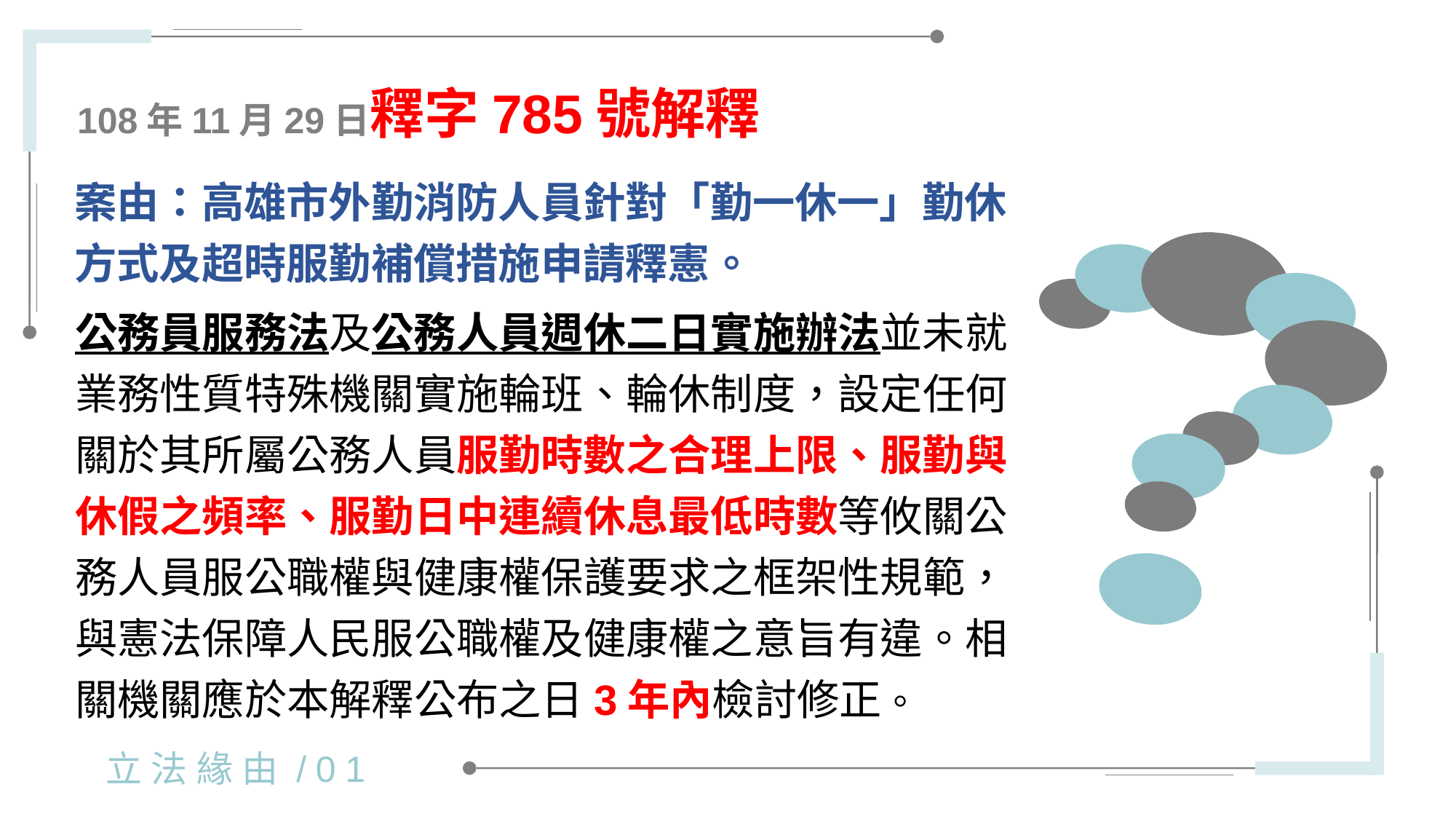

108年11月29日釋字785號解釋
案由：高雄市外勤消防人員針對「勤一休一」勤休方式及超時服勤補償措施申請釋憲。

公務員服務法及公務人員週休二日實施辦法並未就業務性質特殊機關實施輪班、輪休制度，設定任何關於其所屬公務人員服勤時數之合理上限、服勤與休假之頻率、服勤日中連續休息最低時數等攸關公務人員服公職權與健康權保護要求之框架性規範，與憲法保障人民服公職權及健康權之意旨有違。相關機關應於本解釋公布之日3年內檢討修正。

立法緣由/01